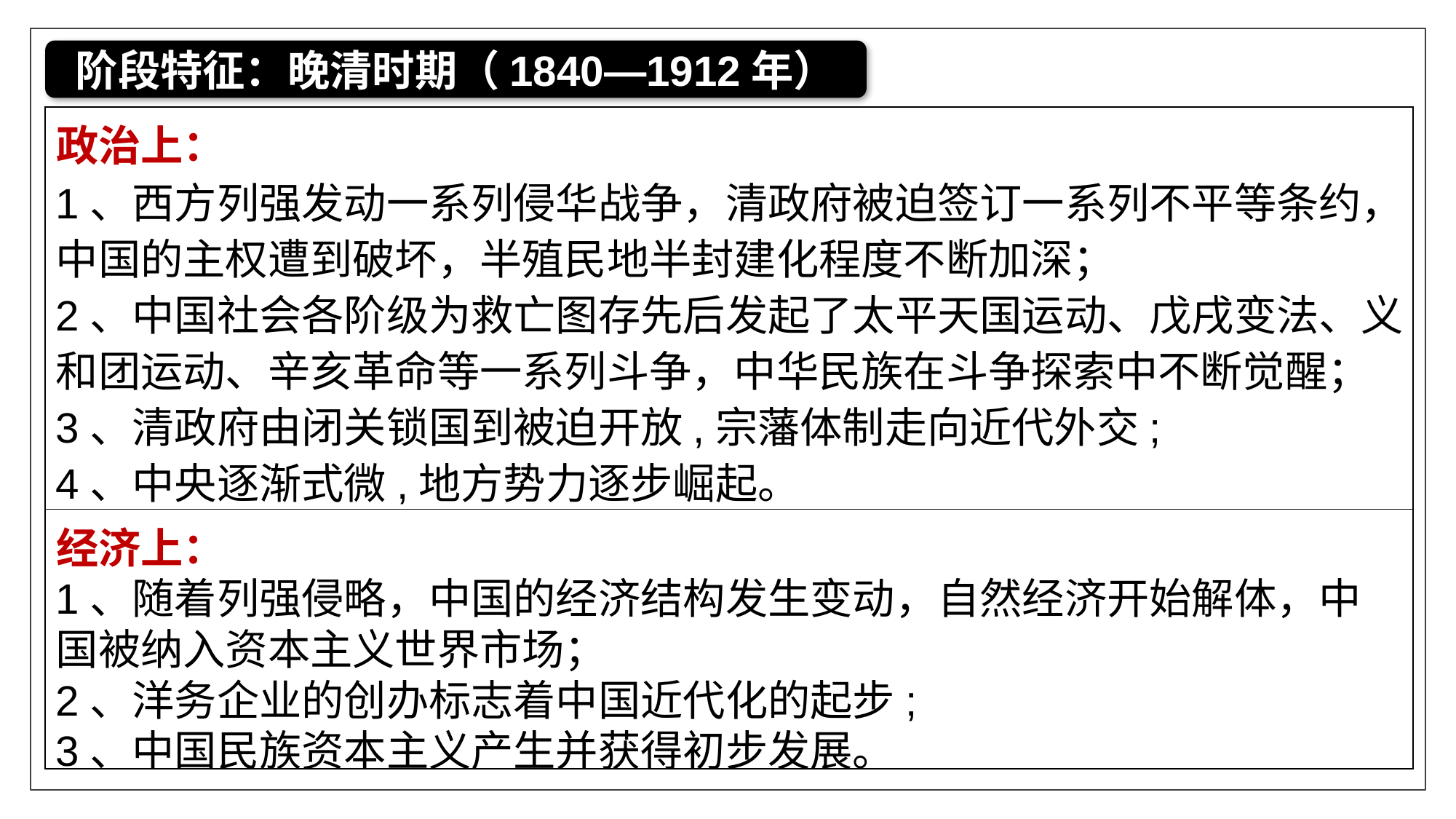

阶段特征：晚清时期（1840—1912年）
| 政治上： |
| --- |
| 经济上： |
1、西方列强发动一系列侵华战争，清政府被迫签订一系列不平等条约，中国的主权遭到破坏，半殖民地半封建化程度不断加深；
2、中国社会各阶级为救亡图存先后发起了太平天国运动、戊戌变法、义和团运动、辛亥革命等一系列斗争，中华民族在斗争探索中不断觉醒；
3、清政府由闭关锁国到被迫开放,宗藩体制走向近代外交;
4、中央逐渐式微,地方势力逐步崛起。
1、随着列强侵略，中国的经济结构发生变动，自然经济开始解体，中国被纳入资本主义世界市场；
2、洋务企业的创办标志着中国近代化的起步;
3、中国民族资本主义产生并获得初步发展。